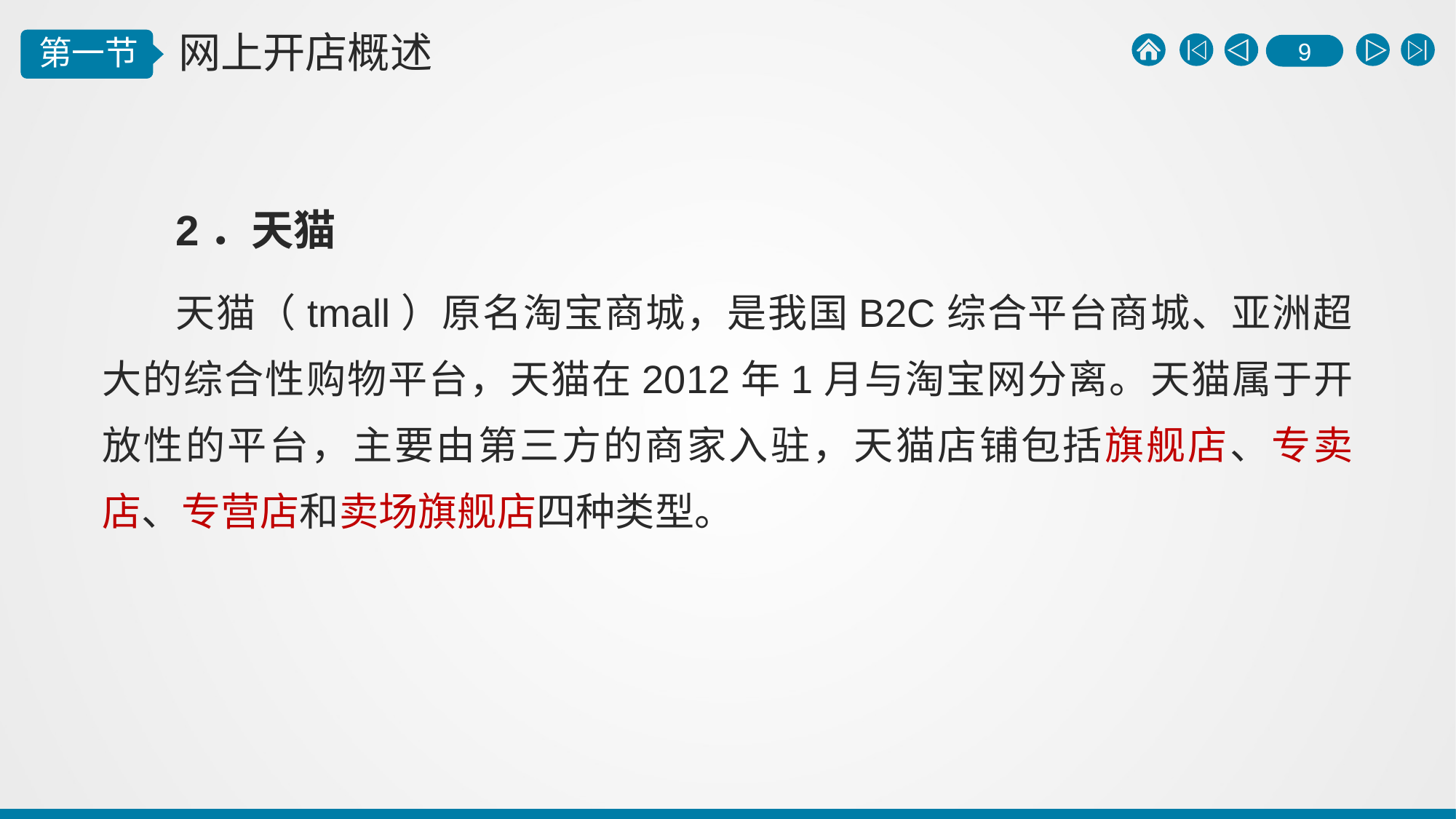

2．天猫
天猫（tmall）原名淘宝商城，是我国B2C综合平台商城、亚洲超大的综合性购物平台，天猫在2012年1月与淘宝网分离。天猫属于开放性的平台，主要由第三方的商家入驻，天猫店铺包括旗舰店、专卖店、专营店和卖场旗舰店四种类型。